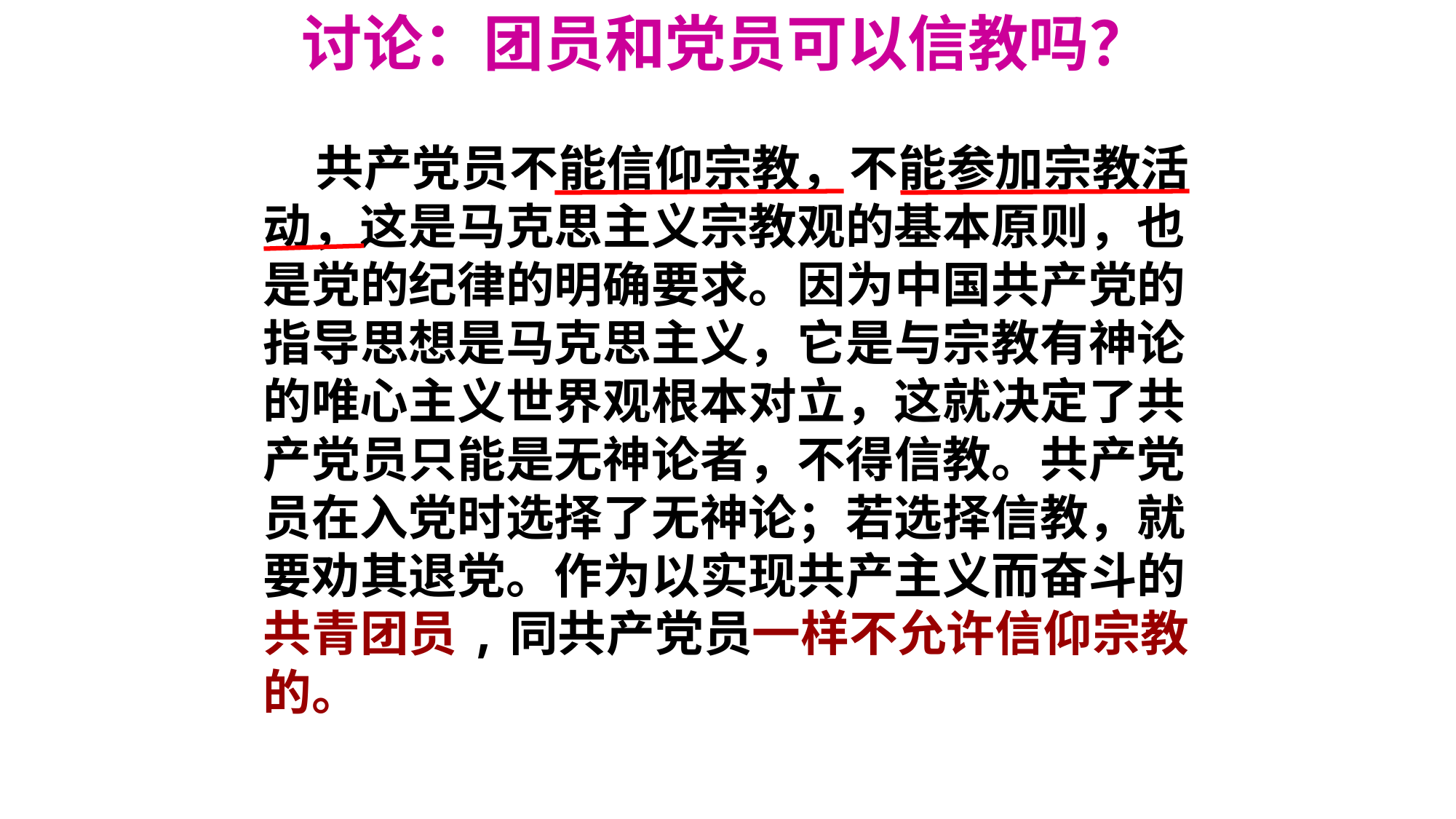

讨论：团员和党员可以信教吗？
    共产党员不能信仰宗教，不能参加宗教活动，这是马克思主义宗教观的基本原则，也是党的纪律的明确要求。因为中国共产党的指导思想是马克思主义，它是与宗教有神论的唯心主义世界观根本对立，这就决定了共产党员只能是无神论者，不得信教。共产党员在入党时选择了无神论；若选择信教，就要劝其退党。作为以实现共产主义而奋斗的共青团员,同共产党员一样不允许信仰宗教的。